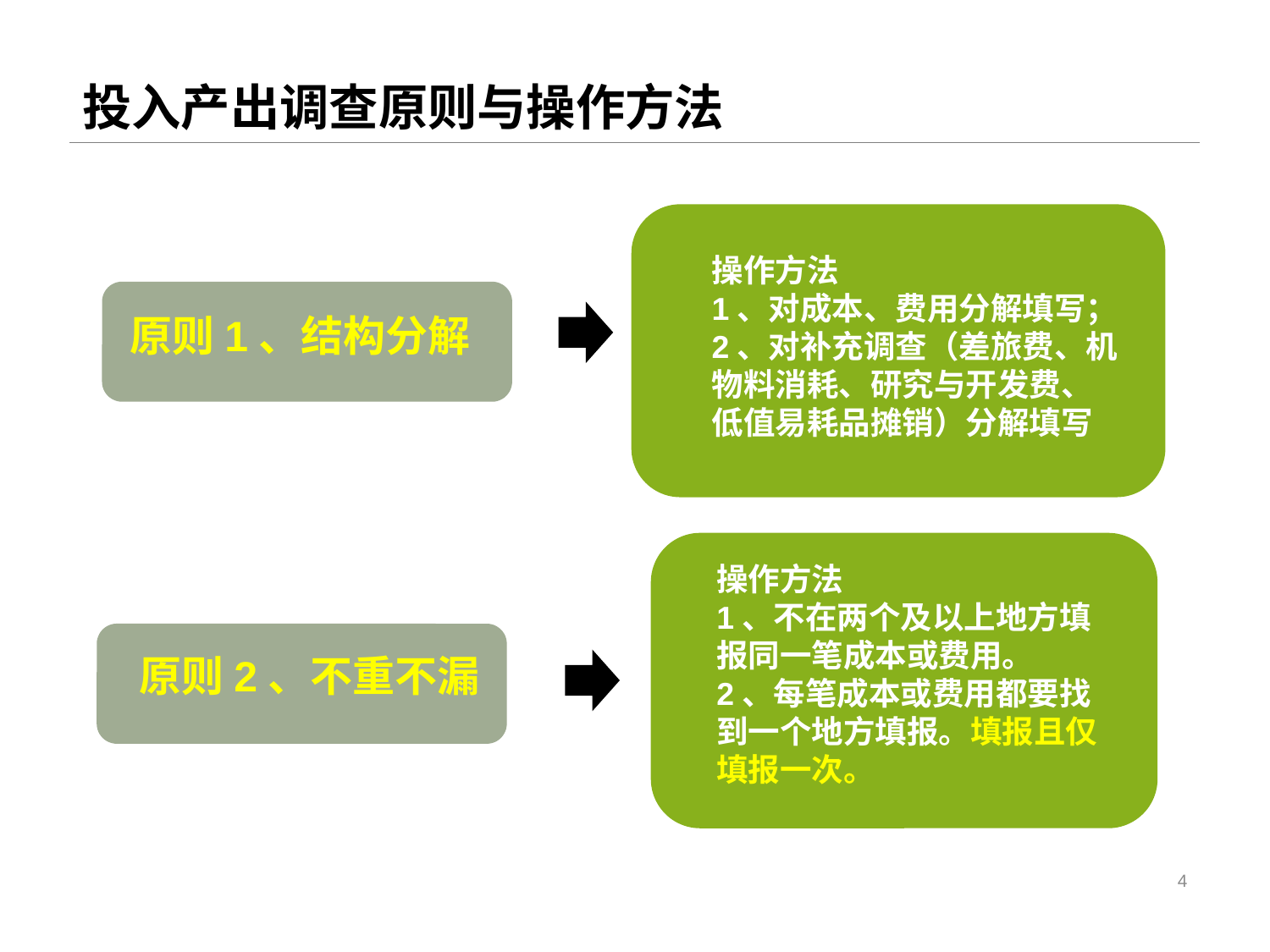

# 投入产出调查原则与操作方法

操作方法
1、对成本、费用分解填写；
2、对补充调查（差旅费、机物料消耗、研究与开发费、低值易耗品摊销）分解填写

原则1、结构分解

操作方法
1、不在两个及以上地方填报同一笔成本或费用。
2、每笔成本或费用都要找到一个地方填报。填报且仅填报一次。

原则2、不重不漏

4